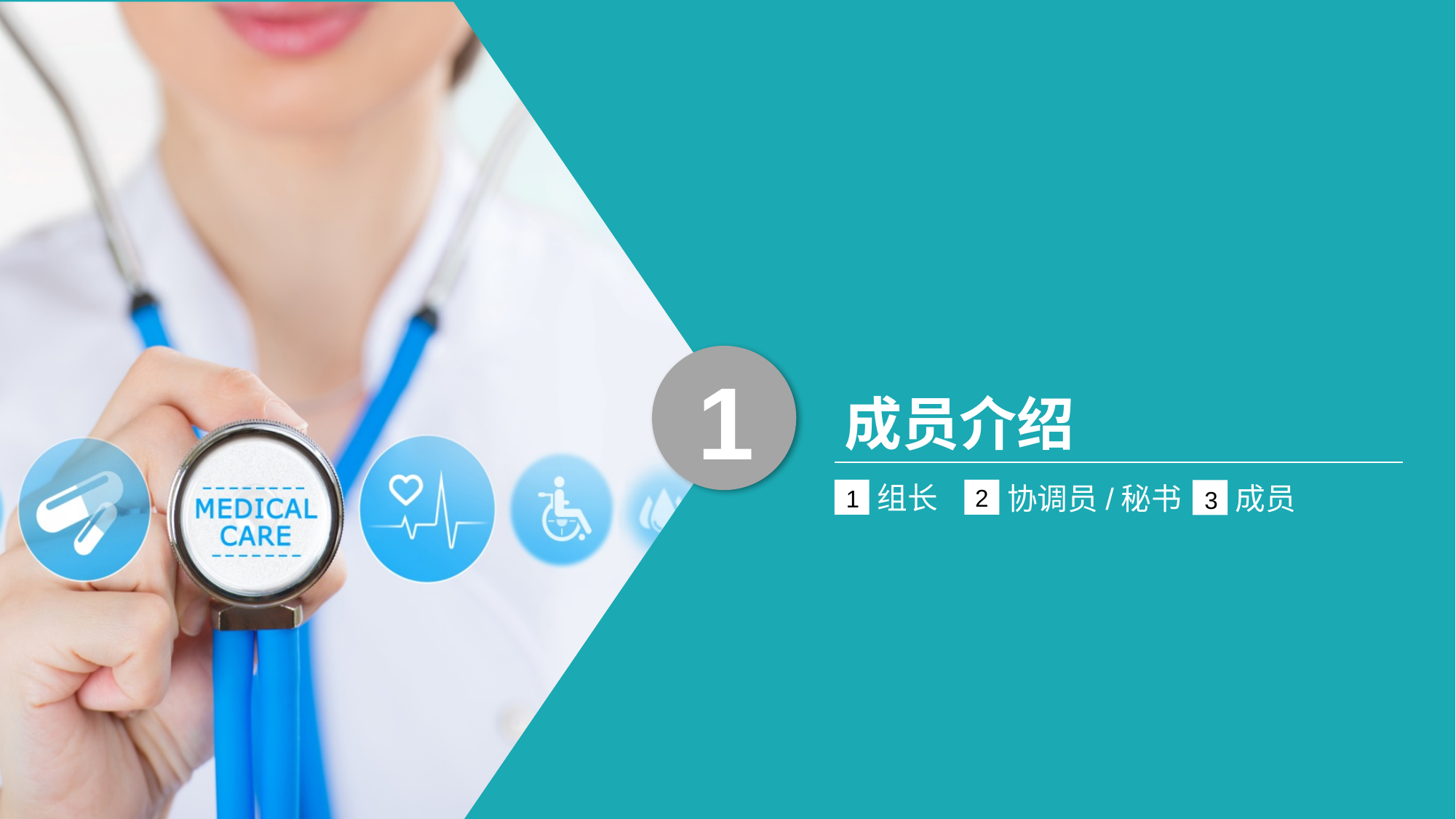

1
成员介绍
组长
1

协调员/秘书
2

成员
3